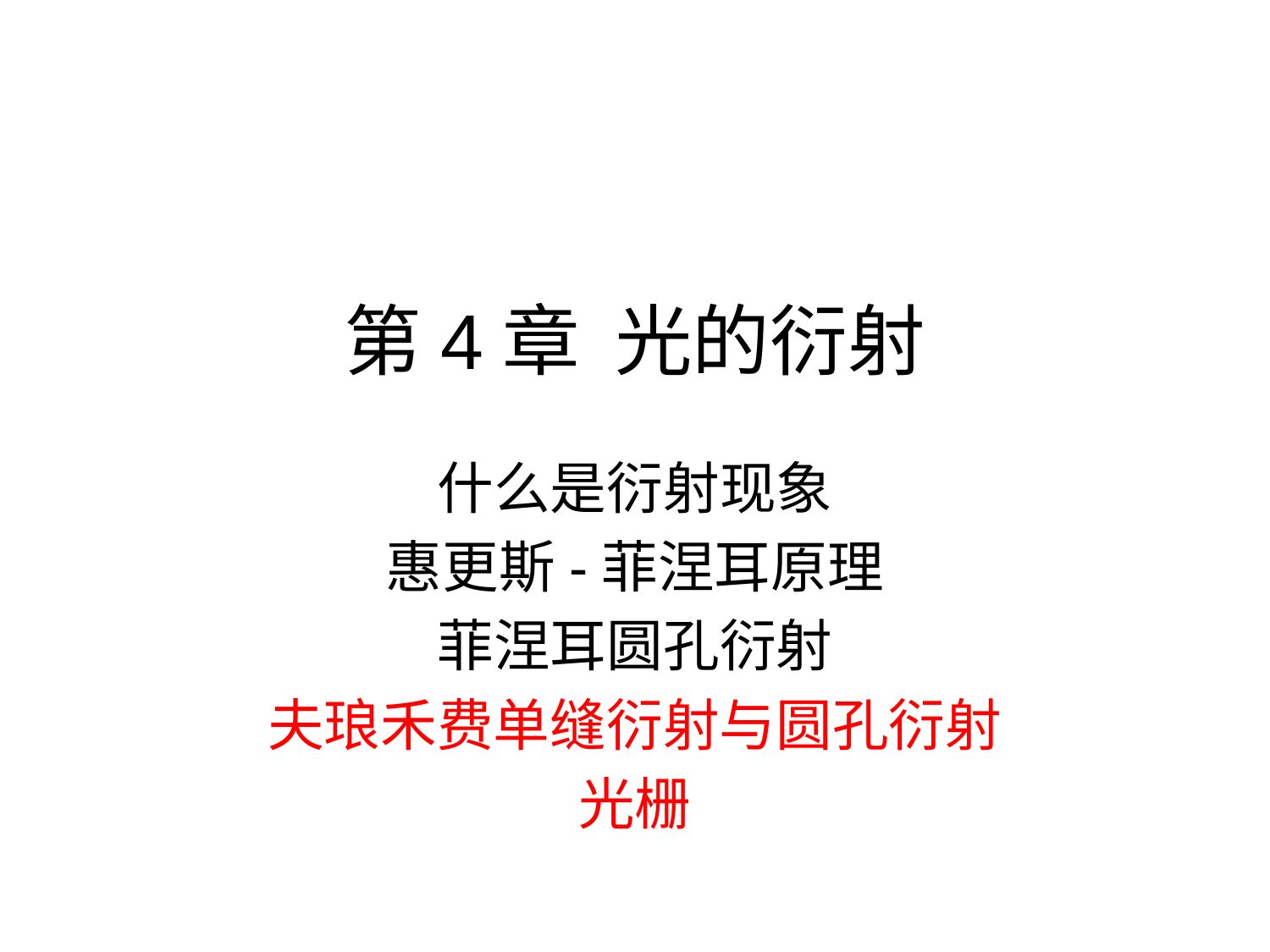

# 第4章  光的衍射
什么是衍射现象
惠更斯-菲涅耳原理
菲涅耳圆孔衍射
夫琅禾费单缝衍射与圆孔衍射
光栅